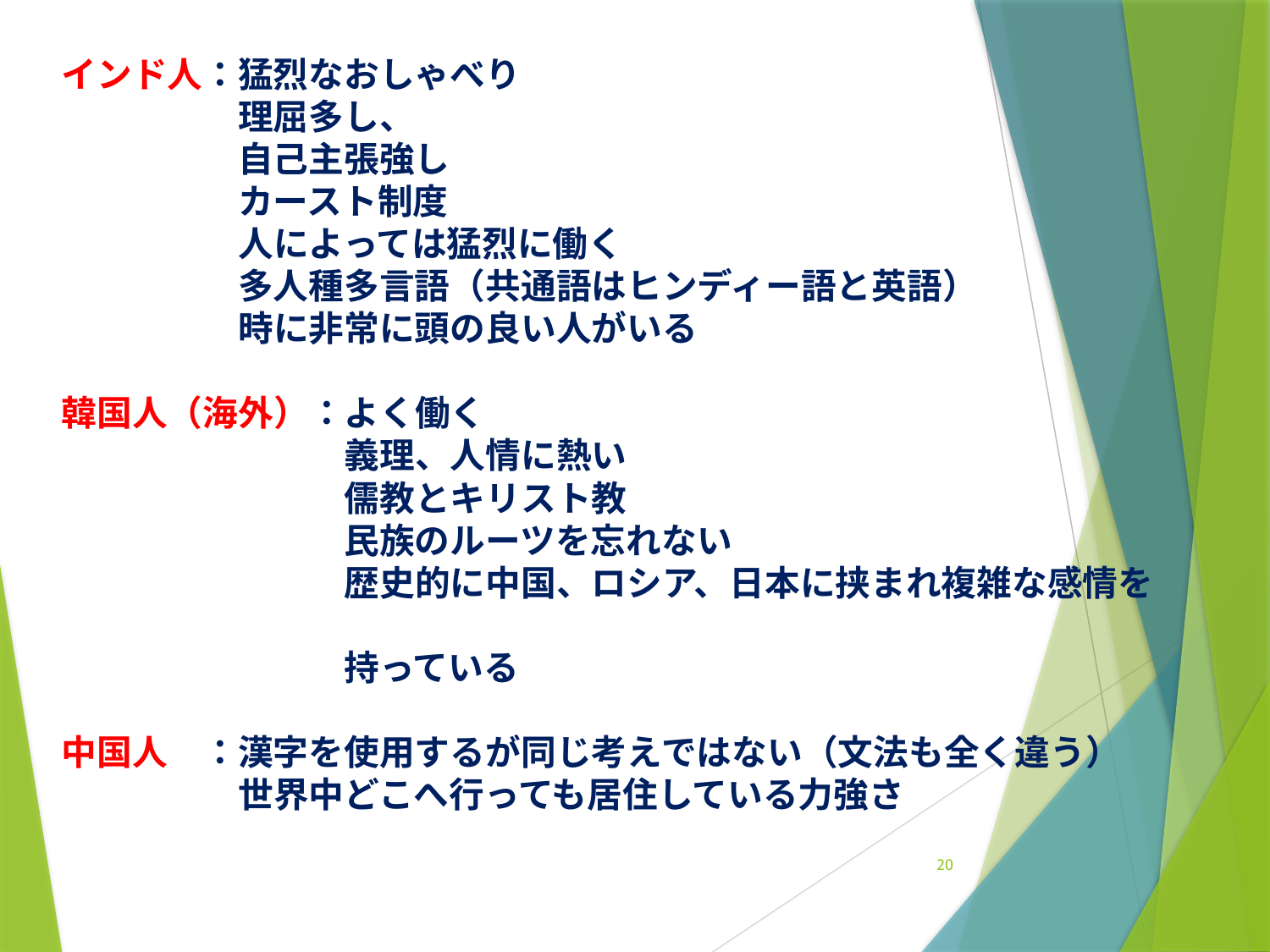

# インド人：猛烈なおしゃべり 　　　　　　理屈多し、 　　　　　　自己主張強し 　　　　　　カースト制度 　　　　　　人によっては猛烈に働く 　　　　　　多人種多言語（共通語はヒンディー語と英語） 　　　　　　時に非常に頭の良い人がいる 　韓国人（海外）：よく働く 　　　　　　　　　義理、人情に熱い 　　　　　　　　　儒教とキリスト教 　　　　　　　　　民族のルーツを忘れない 　　　　　　　　　歴史的に中国、ロシア、日本に挟まれ複雑な感情を　 　　　　　　　　　持っている 　中国人　：漢字を使用するが同じ考えではない（文法も全く違う） 　　　　　　世界中どこへ行っても居住している力強さ
20